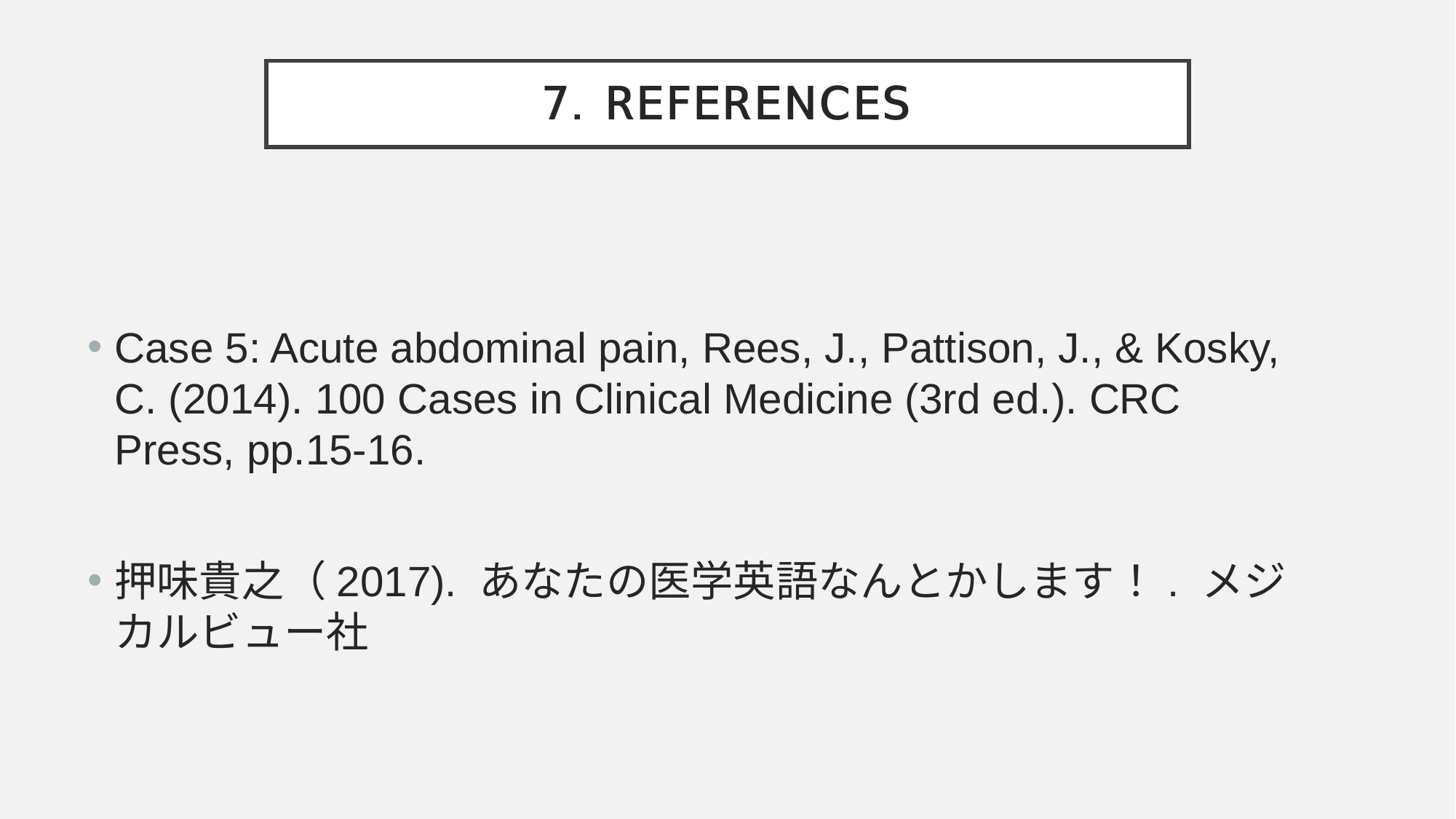

# 7. References
Case 5: Acute abdominal pain, Rees, J., Pattison, J., & Kosky, C. (2014). 100 Cases in Clinical Medicine (3rd ed.). CRC Press, pp.15-16.

押味貴之（2017). あなたの医学英語なんとかします！. メジカルビュー社